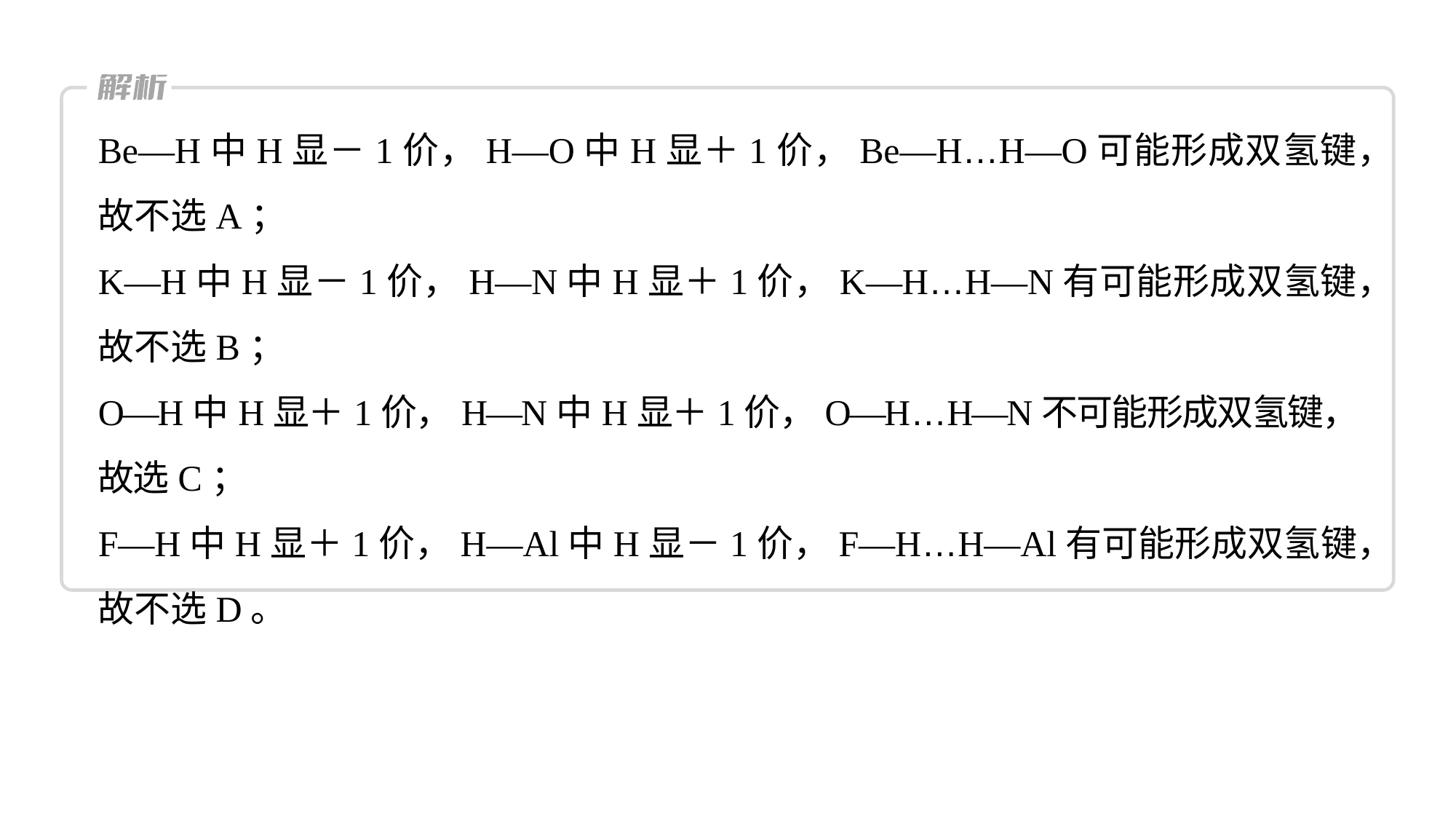

Be—H中H显－1价，H—O中H显＋1价，Be—H…H—O可能形成双氢键，故不选A；
K—H中H显－1价，H—N中H显＋1价，K—H…H—N有可能形成双氢键，故不选B；
O—H中H显＋1价，H—N中H显＋1价，O—H…H—N不可能形成双氢键，故选C；
F—H中H显＋1价，H—Al中H显－1价，F—H…H—Al有可能形成双氢键，故不选D。